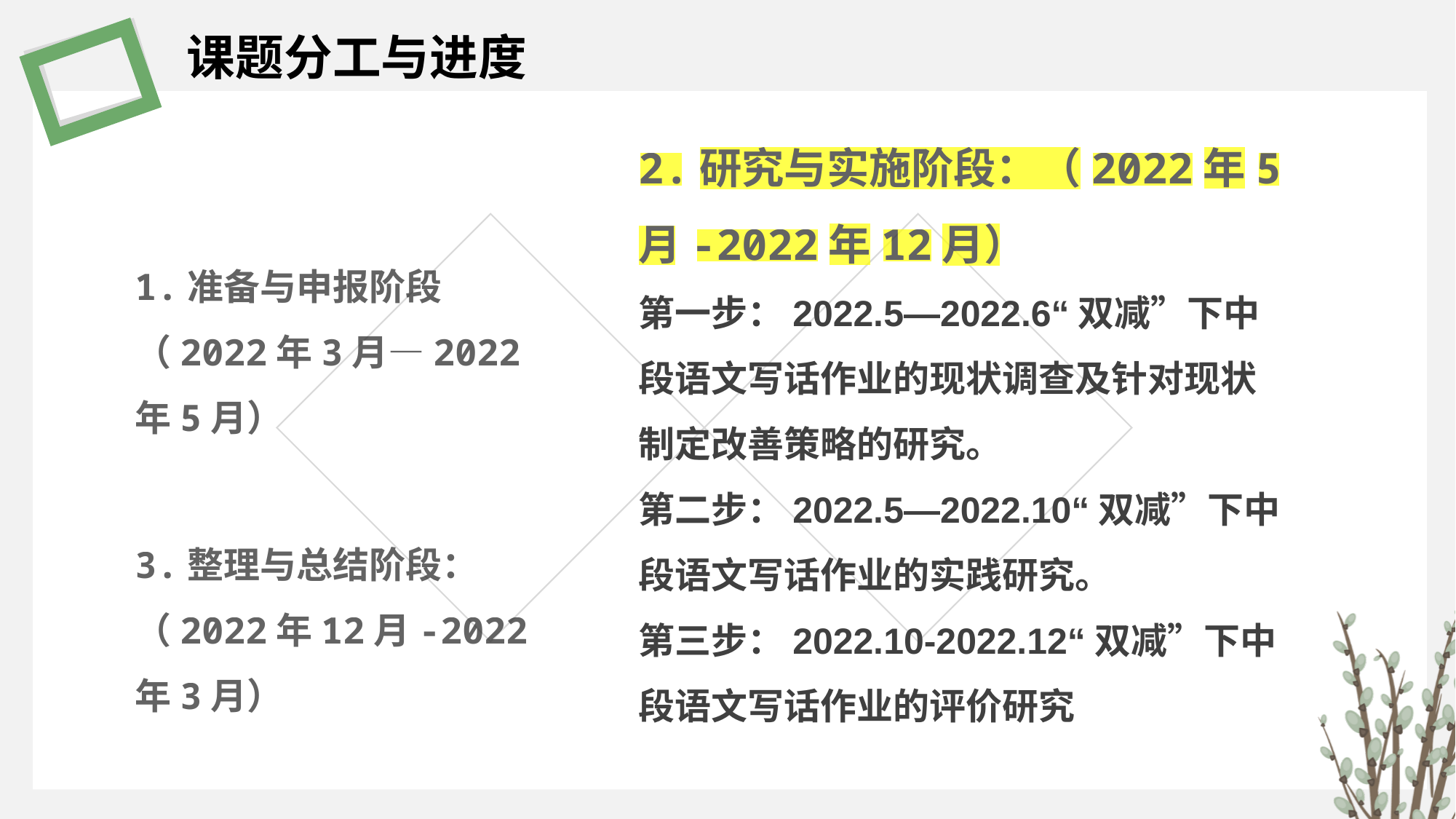

课题分工与进度
2.研究与实施阶段：（2022年5月-2022年12月）
第一步：2022.5—2022.6“双减”下中段语文写话作业的现状调查及针对现状制定改善策略的研究。
第二步：2022.5—2022.10“双减”下中段语文写话作业的实践研究。
第三步：2022.10-2022.12“双减”下中段语文写话作业的评价研究

1.准备与申报阶段（2022年3月—2022年5月）
3.整理与总结阶段：（2022年12月-2022年3月）